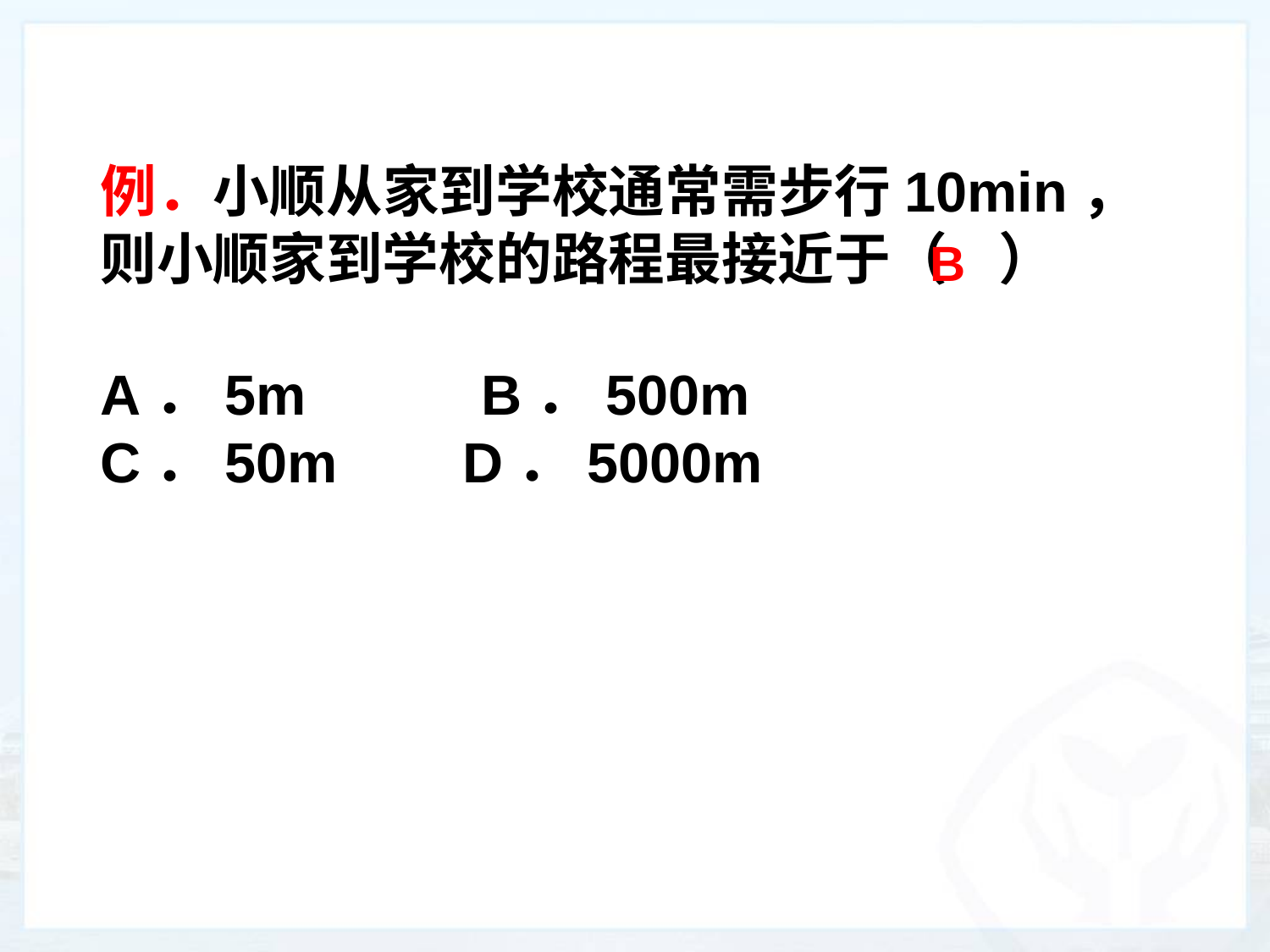

例．小顺从家到学校通常需步行10min，则小顺家到学校的路程最接近于（    ）

A．5m      	B．500m
C．50m        D．5000m
B